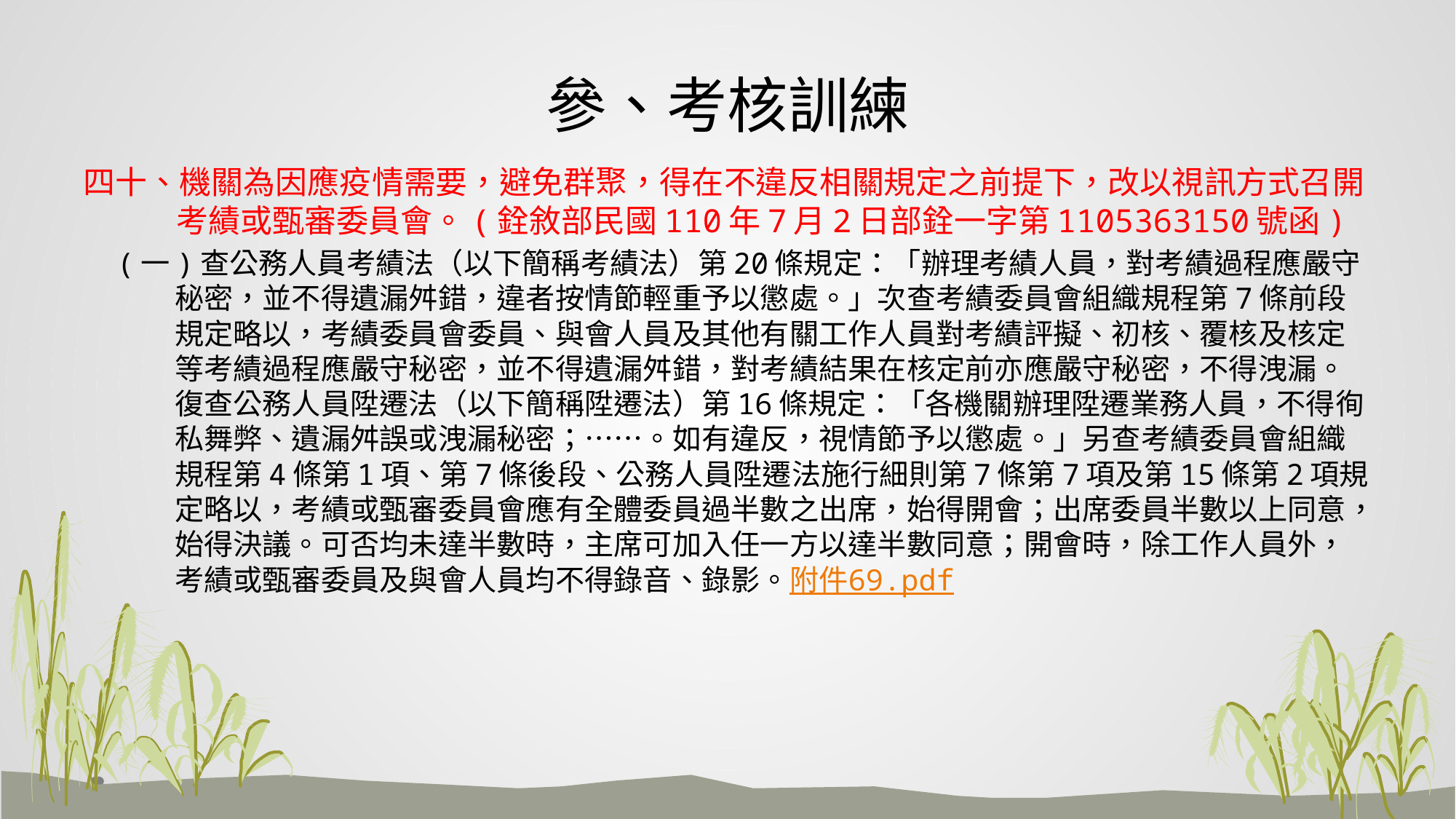

# 參、考核訓練
四十、機關為因應疫情需要，避免群聚，得在不違反相關規定之前提下，改以視訊方式召開考績或甄審委員會。(銓敘部民國110年7月2日部銓一字第1105363150號函)
(一)查公務人員考績法（以下簡稱考績法）第20條規定：「辦理考績人員，對考績過程應嚴守秘密，並不得遺漏舛錯，違者按情節輕重予以懲處。」次查考績委員會組織規程第7條前段規定略以，考績委員會委員、與會人員及其他有關工作人員對考績評擬、初核、覆核及核定等考績過程應嚴守秘密，並不得遺漏舛錯，對考績結果在核定前亦應嚴守秘密，不得洩漏。復查公務人員陞遷法（以下簡稱陞遷法）第16條規定：「各機關辦理陞遷業務人員，不得徇私舞弊、遺漏舛誤或洩漏秘密；……。如有違反，視情節予以懲處。」另查考績委員會組織規程第4條第1項、第7條後段、公務人員陞遷法施行細則第7條第7項及第15條第2項規定略以，考績或甄審委員會應有全體委員過半數之出席，始得開會；出席委員半數以上同意，始得決議。可否均未達半數時，主席可加入任一方以達半數同意；開會時，除工作人員外，考績或甄審委員及與會人員均不得錄音、錄影。附件69.pdf